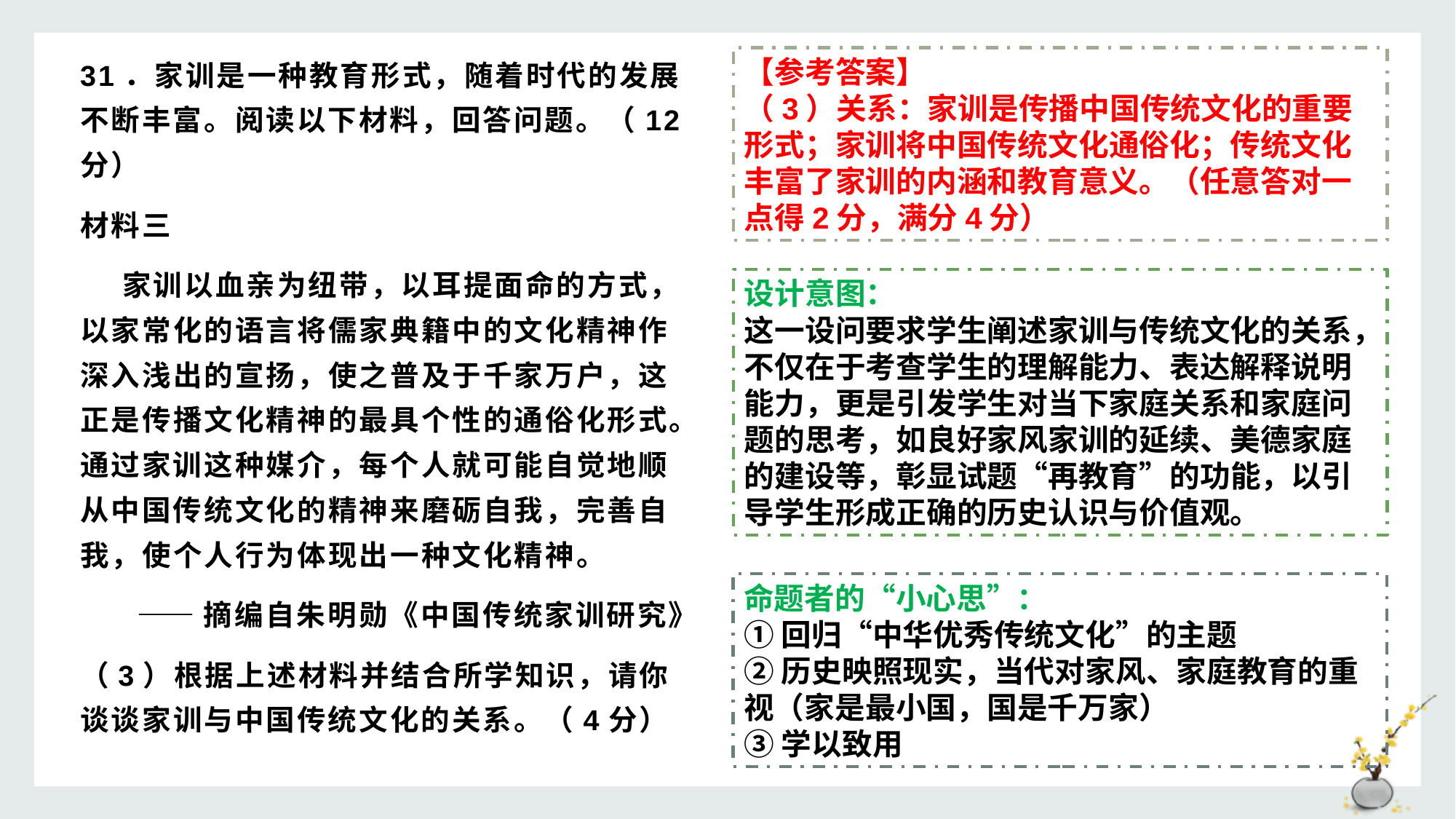

31．家训是一种教育形式，随着时代的发展不断丰富。阅读以下材料，回答问题。（12分）
材料三
    家训以血亲为纽带，以耳提面命的方式，以家常化的语言将儒家典籍中的文化精神作深入浅出的宣扬，使之普及于千家万户，这正是传播文化精神的最具个性的通俗化形式。通过家训这种媒介，每个人就可能自觉地顺从中国传统文化的精神来磨砺自我，完善自我，使个人行为体现出一种文化精神。
——摘编自朱明勋《中国传统家训研究》
（3）根据上述材料并结合所学知识，请你谈谈家训与中国传统文化的关系。（4分）
【参考答案】
（3）关系：家训是传播中国传统文化的重要形式；家训将中国传统文化通俗化；传统文化丰富了家训的内涵和教育意义。（任意答对一点得2分，满分4分）
设计意图：
这一设问要求学生阐述家训与传统文化的关系，不仅在于考查学生的理解能力、表达解释说明能力，更是引发学生对当下家庭关系和家庭问题的思考，如良好家风家训的延续、美德家庭的建设等，彰显试题“再教育”的功能，以引导学生形成正确的历史认识与价值观。
命题者的“小心思”：
①回归“中华优秀传统文化”的主题
②历史映照现实，当代对家风、家庭教育的重视（家是最小国，国是千万家）
③学以致用